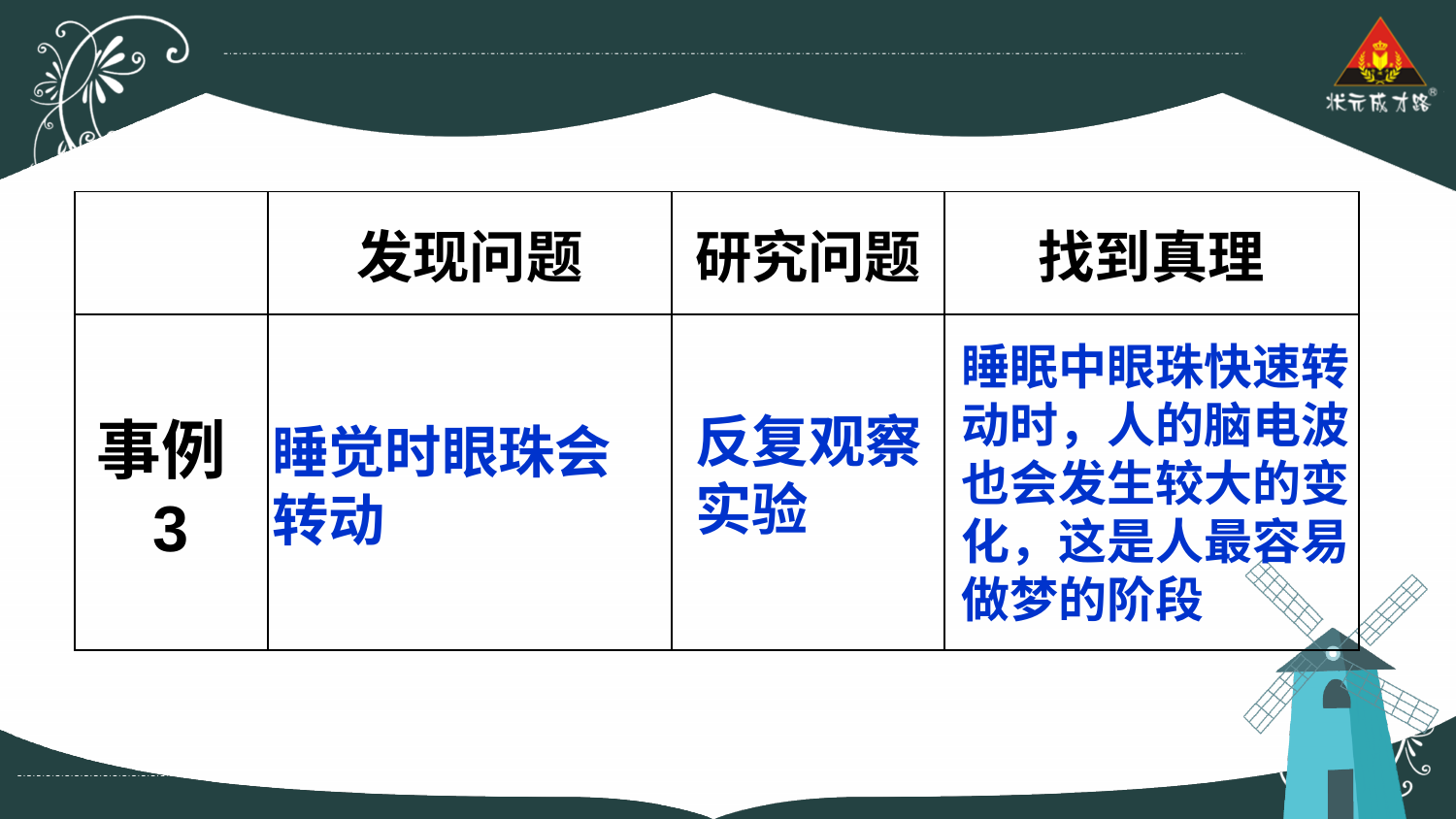

|  | 发现问题 | 研究问题 | 找到真理 |
| --- | --- | --- | --- |
| 事例3 |  |  |  |
睡眠中眼珠快速转动时，人的脑电波也会发生较大的变化，这是人最容易做梦的阶段
反复观察实验
睡觉时眼珠会转动